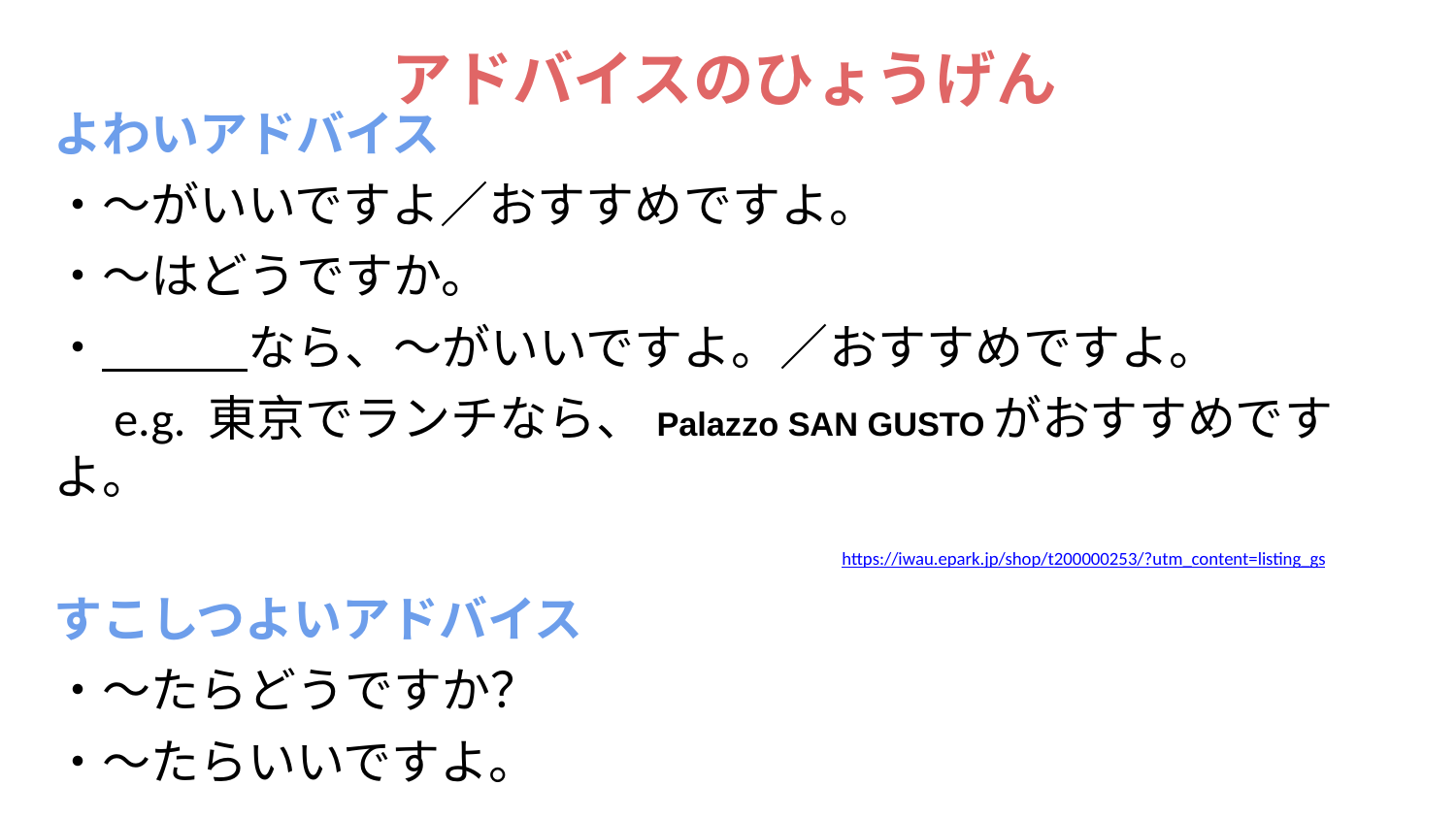

# アドバイスのひょうげん
よわいアドバイス
・～がいいですよ／おすすめですよ。
・～はどうですか。
・　　　なら、～がいいですよ。／おすすめですよ。
　e.g. 東京でランチなら、Palazzo SAN GUSTOがおすすめですよ。
　　　　　　　　　　　　　　　　https://iwau.epark.jp/shop/t200000253/?utm_content=listing_gs
すこしつよいアドバイス
・～たらどうですか？
・～たらいいですよ。